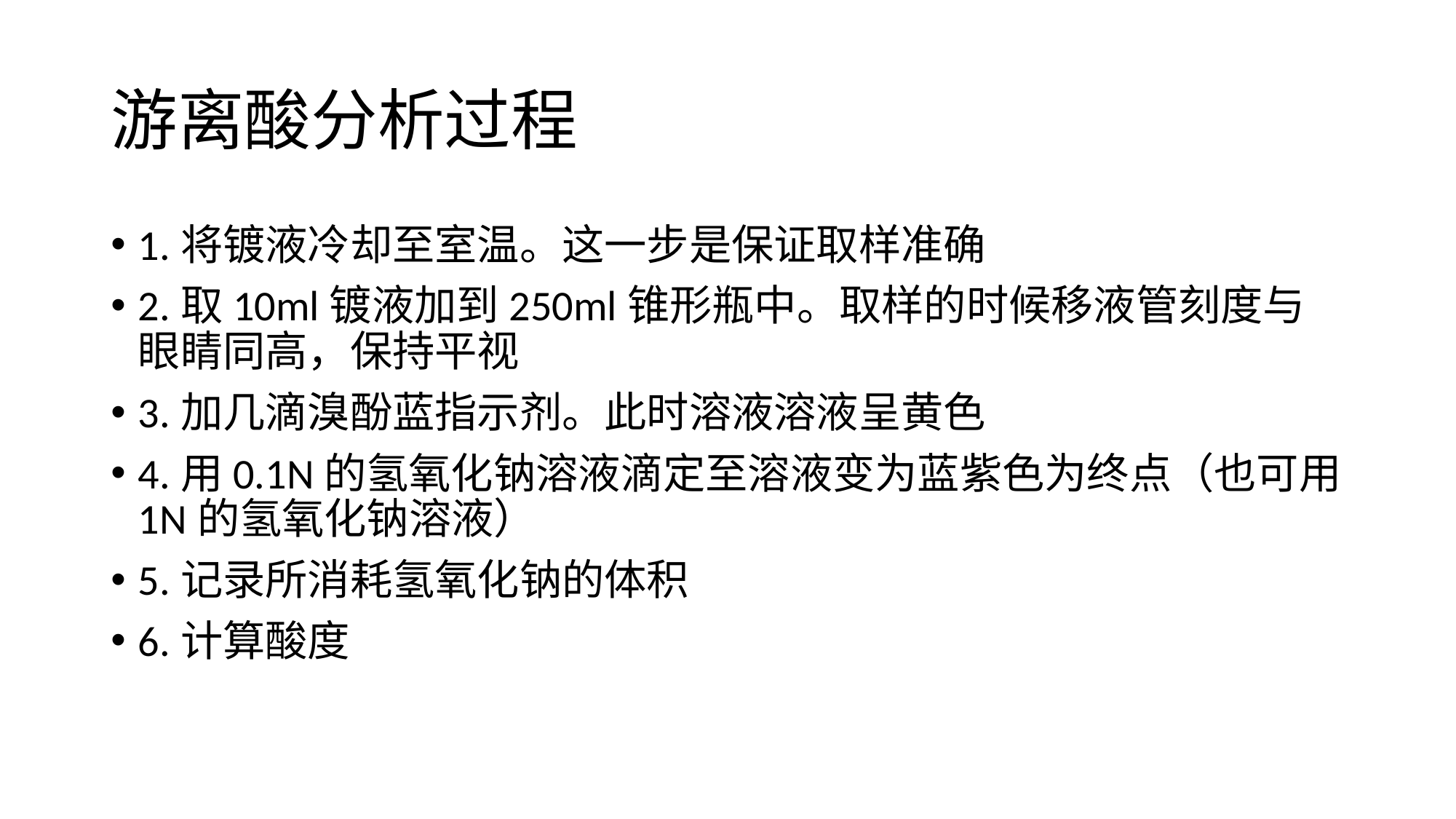

# 游离酸分析过程
1.将镀液冷却至室温。这一步是保证取样准确
2.取10ml镀液加到250ml锥形瓶中。取样的时候移液管刻度与眼睛同高，保持平视
3.加几滴溴酚蓝指示剂。此时溶液溶液呈黄色
4.用0.1N的氢氧化钠溶液滴定至溶液变为蓝紫色为终点（也可用1N的氢氧化钠溶液）
5.记录所消耗氢氧化钠的体积
6.计算酸度